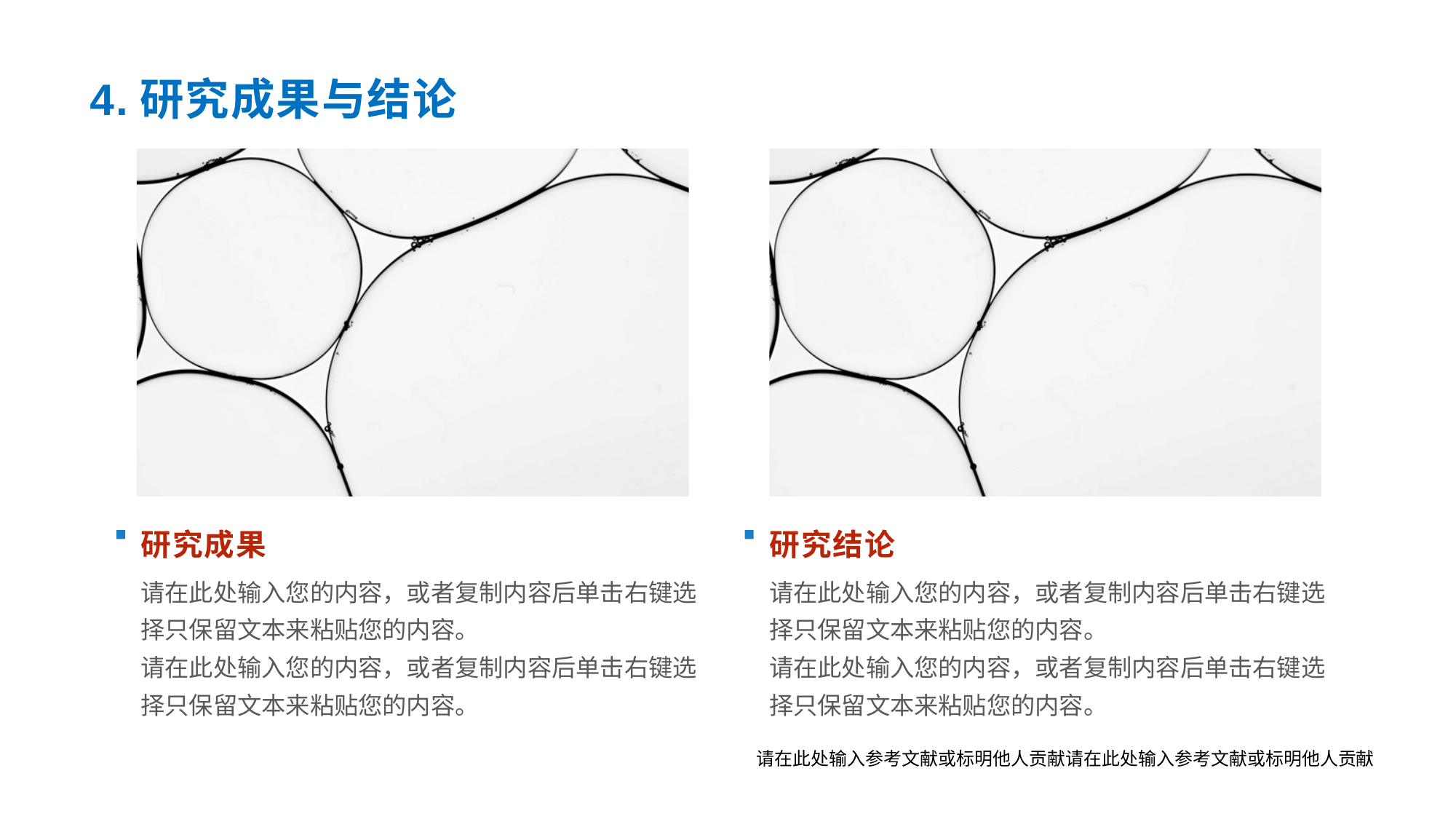

# 4.研究成果与结论

研究成果

研究结论
请在此处输入您的内容，或者复制内容后单击右键选择只保留文本来粘贴您的内容。
请在此处输入您的内容，或者复制内容后单击右键选择只保留文本来粘贴您的内容。
请在此处输入您的内容，或者复制内容后单击右键选择只保留文本来粘贴您的内容。
请在此处输入您的内容，或者复制内容后单击右键选择只保留文本来粘贴您的内容。
请在此处输入参考文献或标明他人贡献请在此处输入参考文献或标明他人贡献